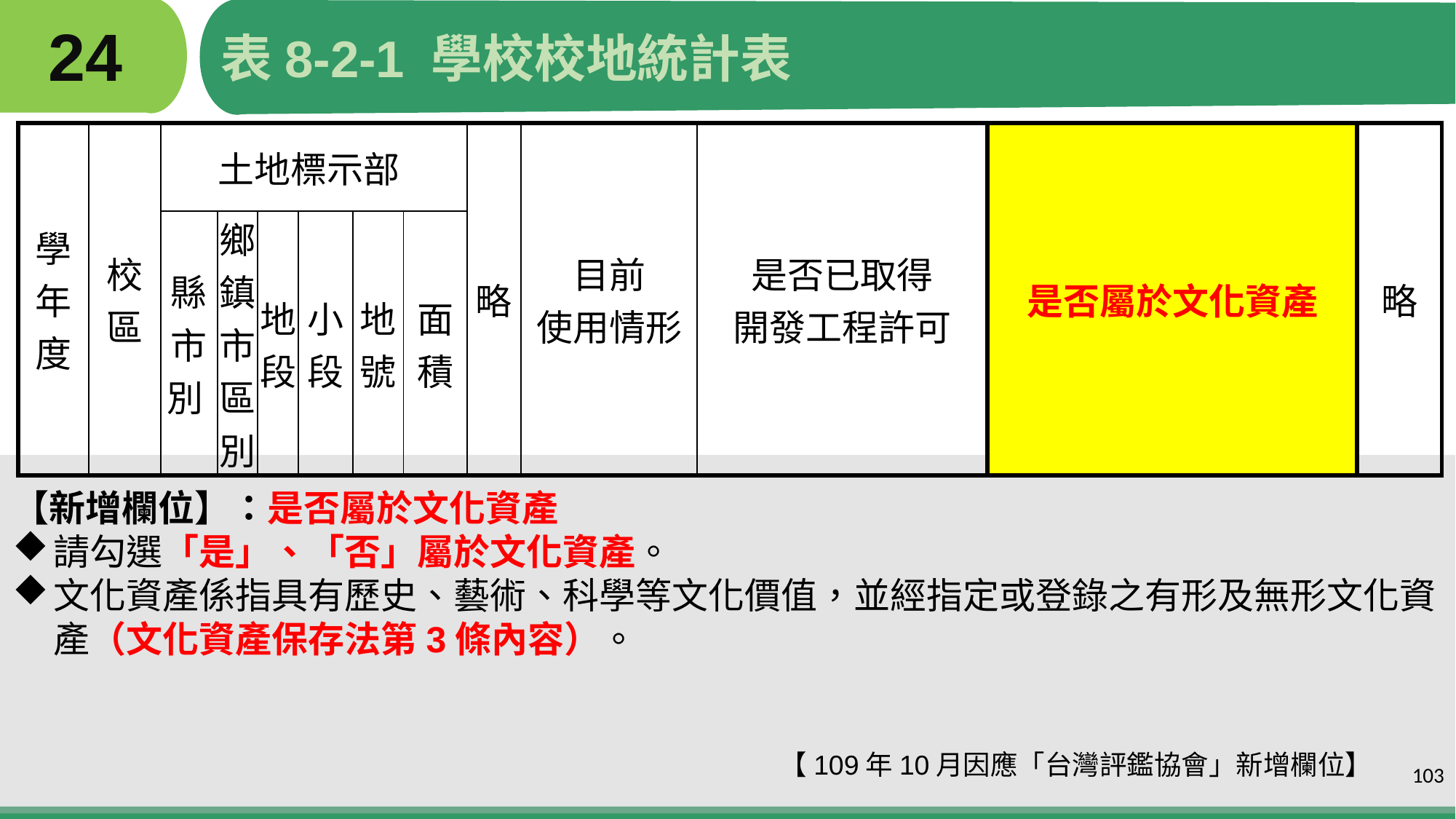

# 24
表8-2-1 學校校地統計表
| 學年度 | 校區 | 土地標示部 |  |  |  |  |  | 略 | 目前 使用情形 | 是否已取得 開發工程許可 | 是否屬於文化資產 | 略 |
| --- | --- | --- | --- | --- | --- | --- | --- | --- | --- | --- | --- | --- |
|  |  | 縣市別 | 鄉鎮市區別 | 地段 | 小段 | 地號 | 面積 |  |  |  |  |  |
【新增欄位】：是否屬於文化資產
請勾選「是」、「否」屬於文化資產。
文化資產係指具有歷史、藝術、科學等文化價值，並經指定或登錄之有形及無形文化資產（文化資產保存法第3條內容）。

                                                                                                                           【109年10月因應「台灣評鑑協會」新增欄位】

103